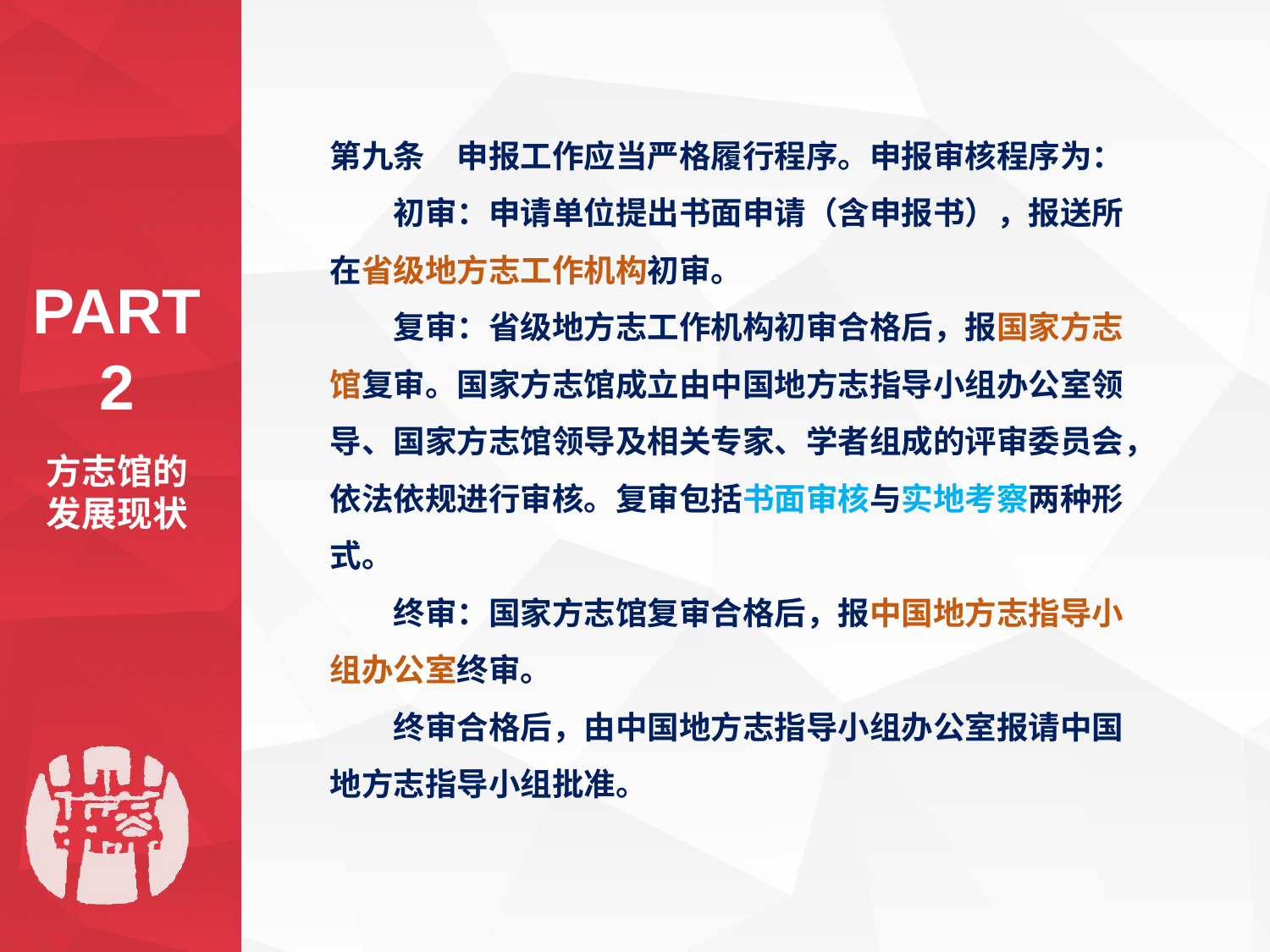

第九条　申报工作应当严格履行程序。申报审核程序为：
　　初审：申请单位提出书面申请（含申报书），报送所在省级地方志工作机构初审。
　　复审：省级地方志工作机构初审合格后，报国家方志馆复审。国家方志馆成立由中国地方志指导小组办公室领导、国家方志馆领导及相关专家、学者组成的评审委员会，依法依规进行审核。复审包括书面审核与实地考察两种形式。
　　终审：国家方志馆复审合格后，报中国地方志指导小组办公室终审。
　　终审合格后，由中国地方志指导小组办公室报请中国地方志指导小组批准。
PART 2
方志馆的发展现状